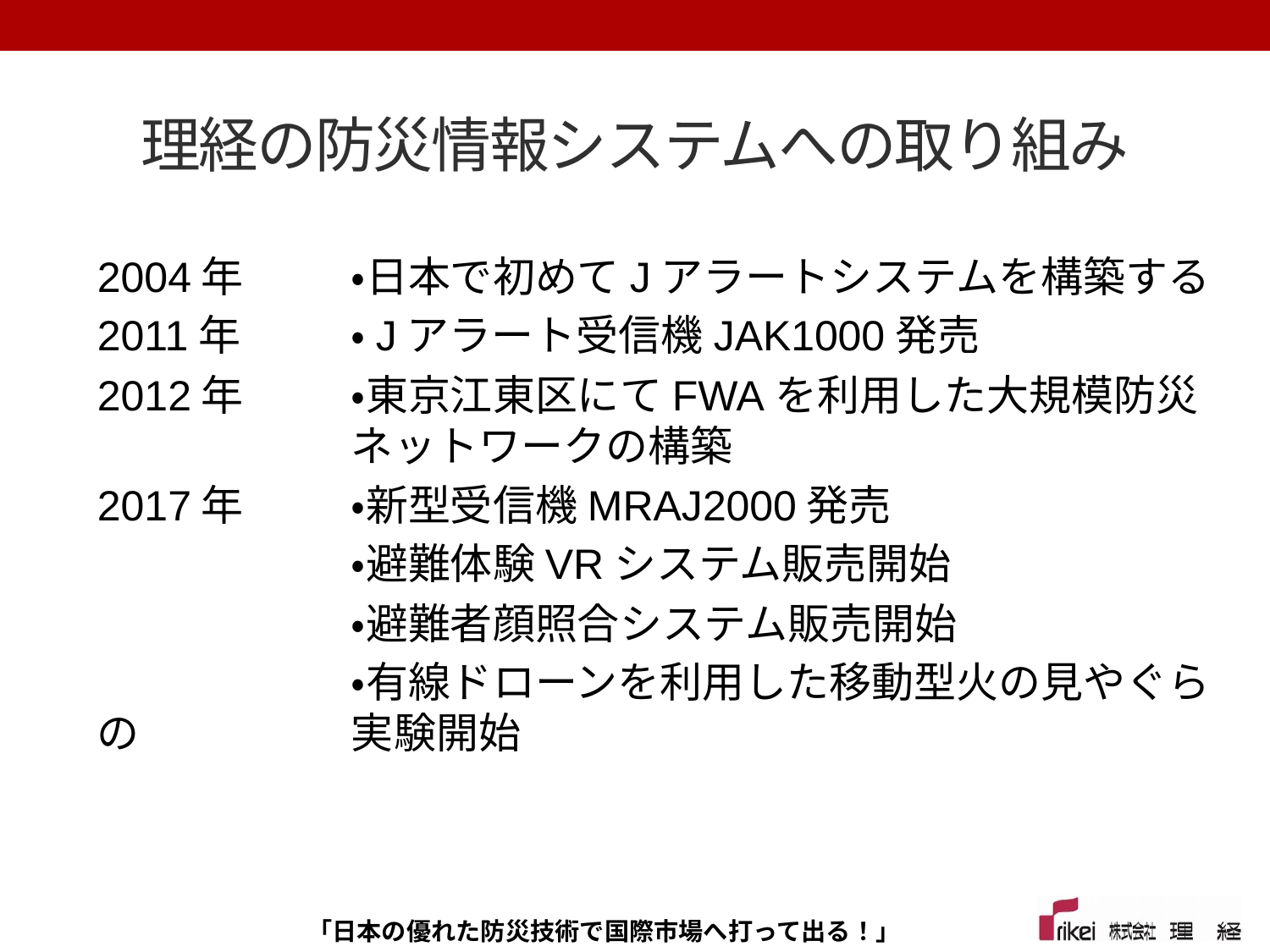

# 理経の防災情報システムへの取り組み

2004年	・日本で初めてJアラートシステムを構築する
2011年	・Jアラート受信機JAK1000発売
2012年	・東京江東区にてFWAを利用した大規模防災		ネットワークの構築
2017年	・新型受信機MRAJ2000発売
		・避難体験VRシステム販売開始
		・避難者顔照合システム販売開始
		・有線ドローンを利用した移動型火の見やぐらの		実験開始